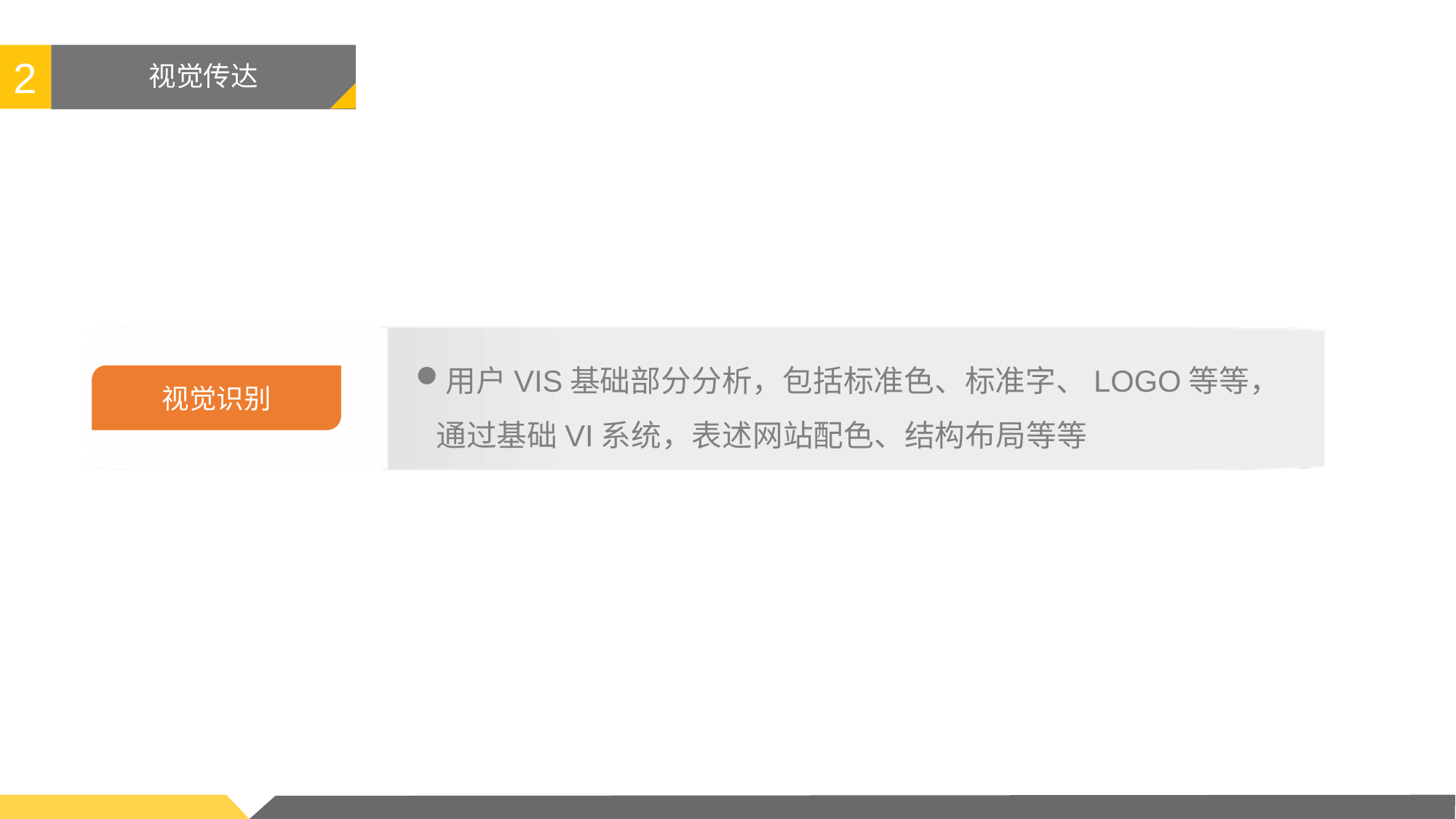

2
# 视觉传达

用户VIS基础部分分析，包括标准色、标准字、LOGO等等，通过基础VI系统，表述网站配色、结构布局等等
视觉识别